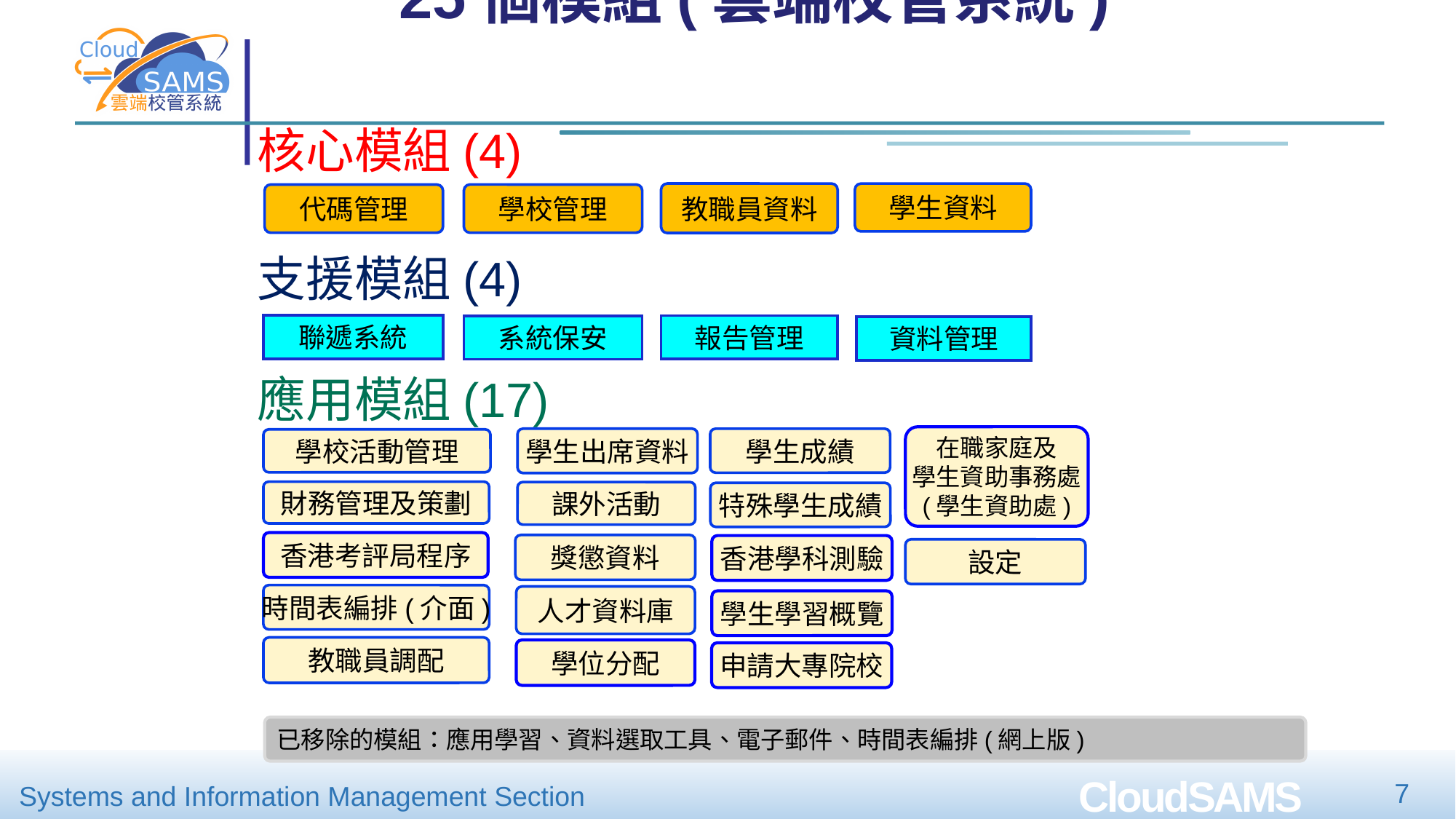

25個模組(雲端校管系統)
核心模組(4)
教職員資料
學生資料
學校管理
代碼管理
聯遞系統
報告管理
系統保安
資料管理
支援模組(4)
應用模組(17)
在職家庭及
學生資助事務處
(學生資助處)
學生出席資料
學生成績
學校活動管理
財務管理及策劃
課外活動
特殊學生成績
香港考評局程序
獎懲資料
香港學科測驗
設定
時間表編排(介面)
人才資料庫
學生學習概覽
教職員調配
學位分配
申請大專院校
已移除的模組：應用學習、資料選取工具、電子郵件、時間表編排(網上版)
7